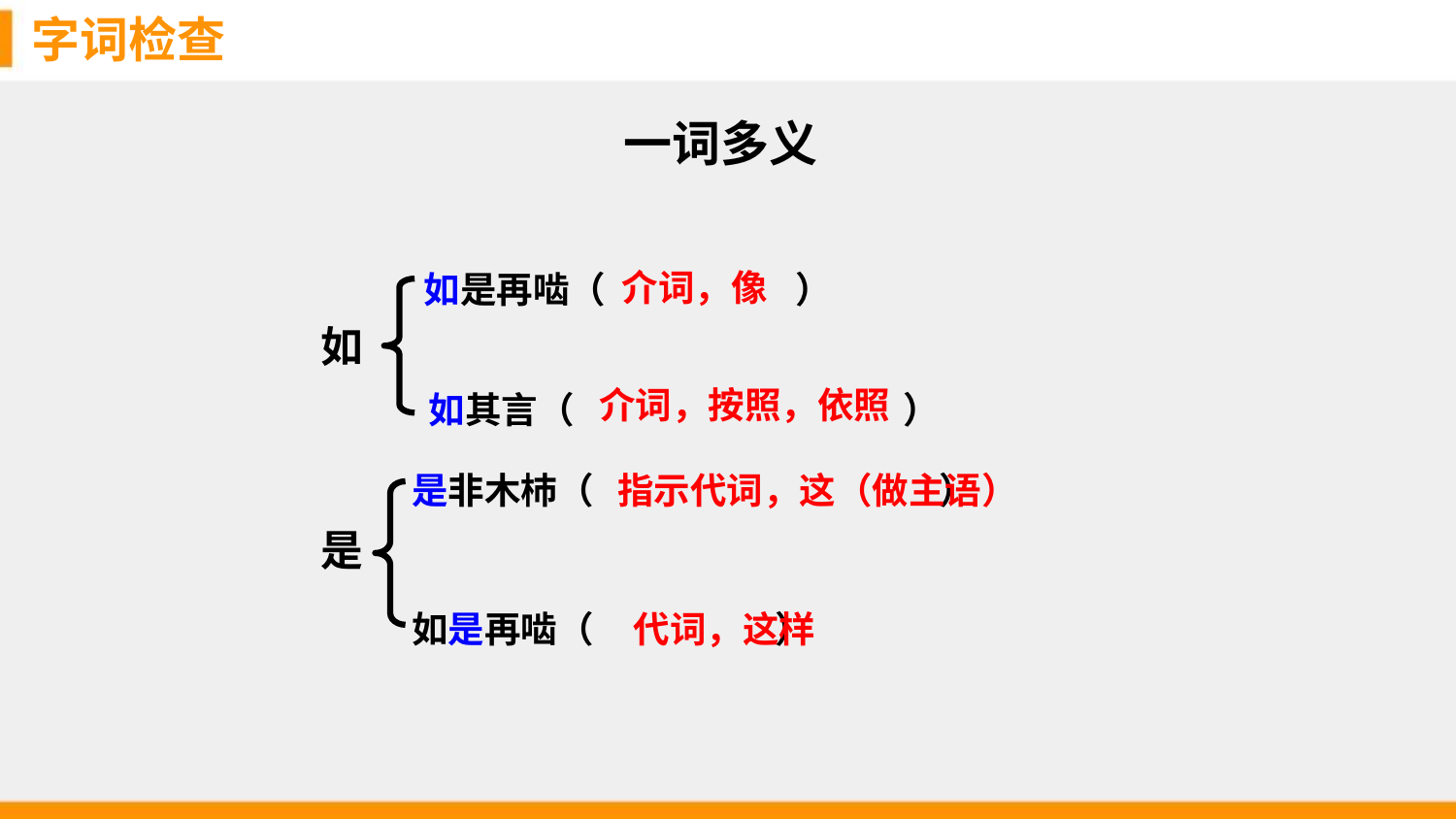

字词检查
一词多义
介词，像
如是再啮（                       ）

如
如其言（                                        ）
介词，按照，依照
是非木杮（                                          ）
指示代词，这（做主语）

是
如是再啮（                      ）
代词，这样